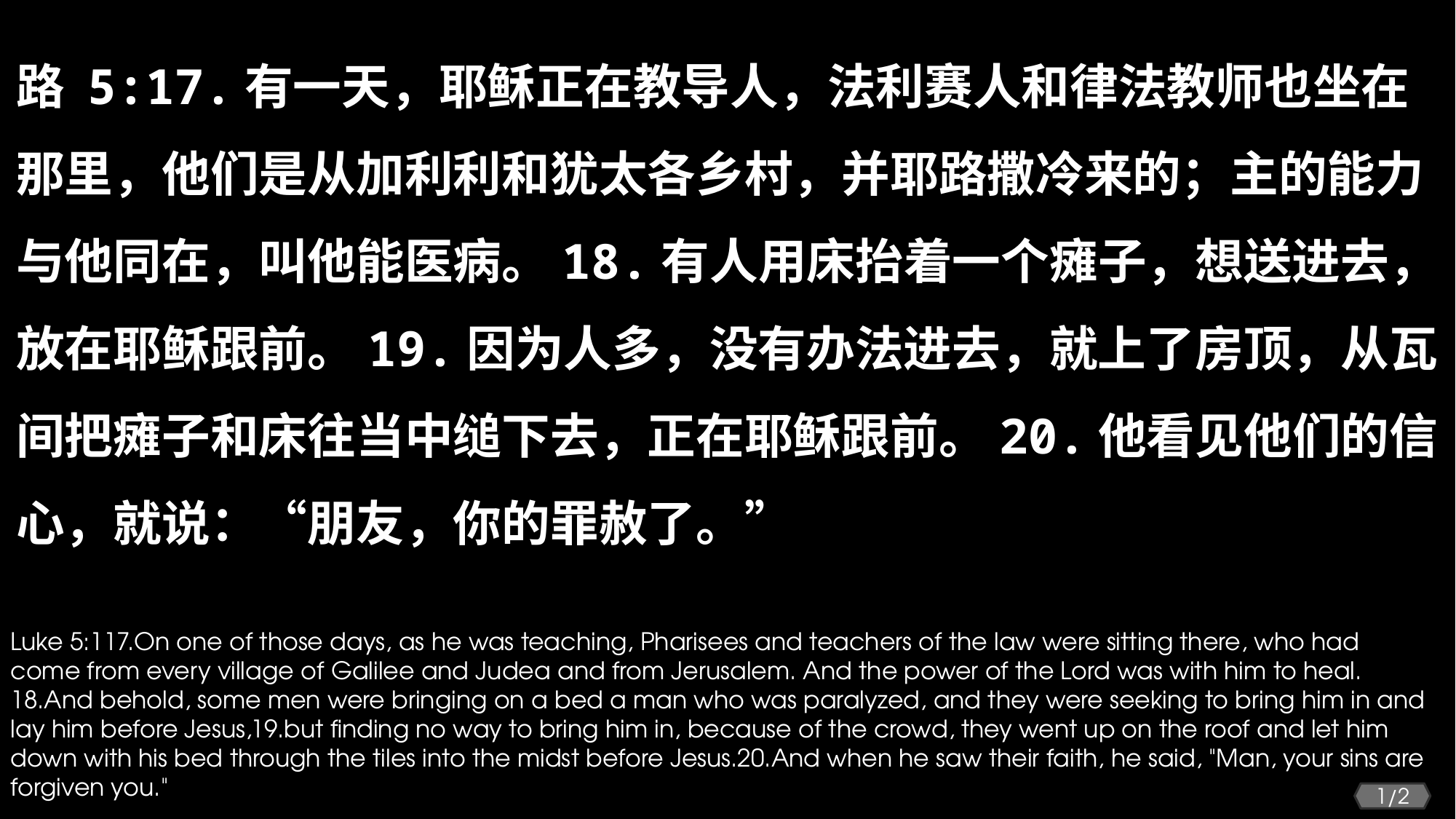

路 5:17.有一天，耶稣正在教导人，法利赛人和律法教师也坐在那里，他们是从加利利和犹太各乡村，并耶路撒冷来的；主的能力与他同在，叫他能医病。18.有人用床抬着一个瘫子，想送进去，放在耶稣跟前。19.因为人多，没有办法进去，就上了房顶，从瓦间把瘫子和床往当中缒下去，正在耶稣跟前。20.他看见他们的信心，就说：“朋友，你的罪赦了。”

Luke 5:117.On one of those days, as he was teaching, Pharisees and teachers of the law were sitting there, who had come from every village of Galilee and Judea and from Jerusalem. And the power of the Lord was with him to heal. 18.And behold, some men were bringing on a bed a man who was paralyzed, and they were seeking to bring him in and lay him before Jesus,19.but finding no way to bring him in, because of the crowd, they went up on the roof and let him down with his bed through the tiles into the midst before Jesus.20.And when he saw their faith, he said, "Man, your sins are forgiven you."
1/2